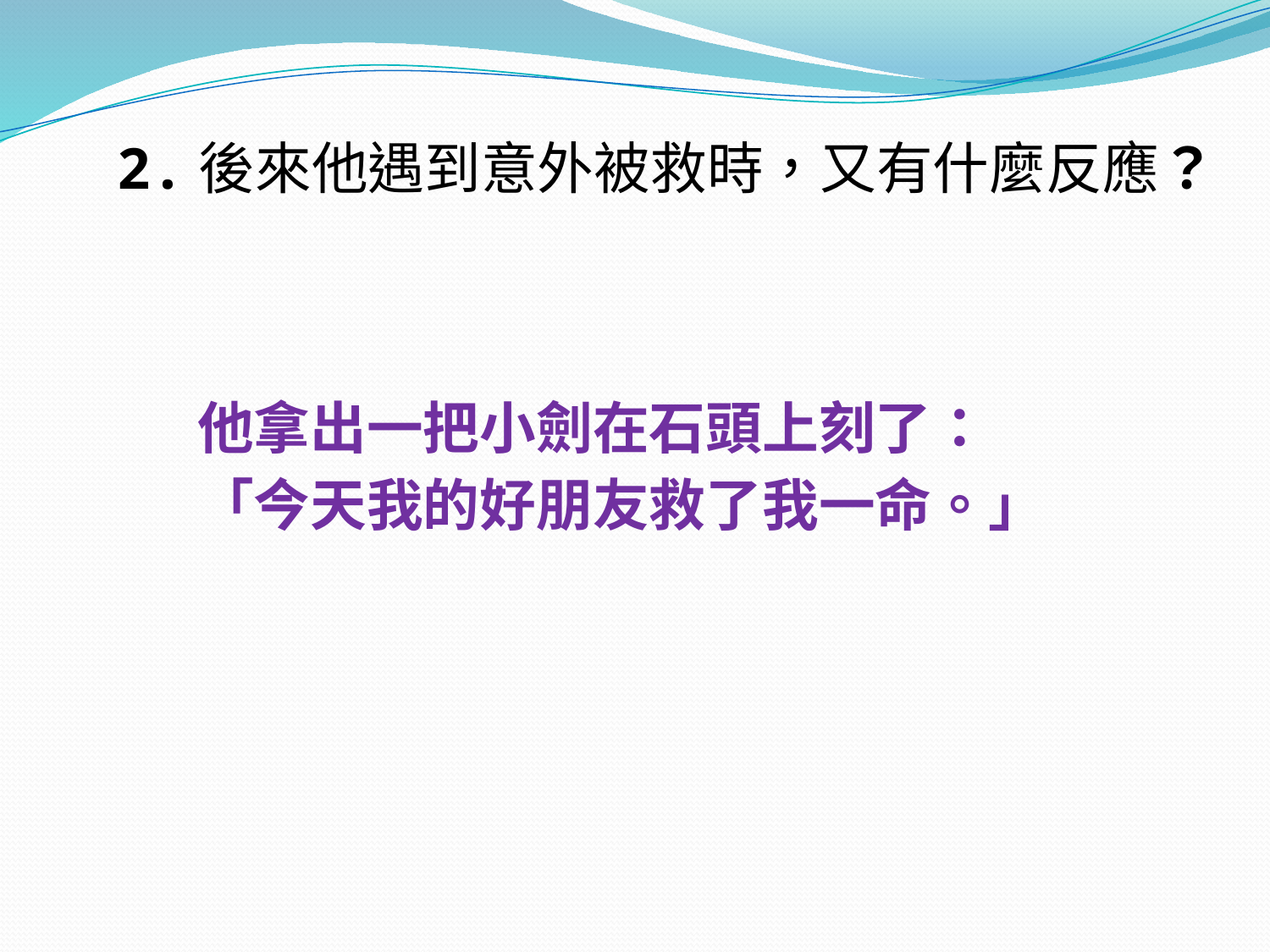

2.後來他遇到意外被救時，又有什麼反應？
他拿出一把小劍在石頭上刻了：「今天我的好朋友救了我一命。」